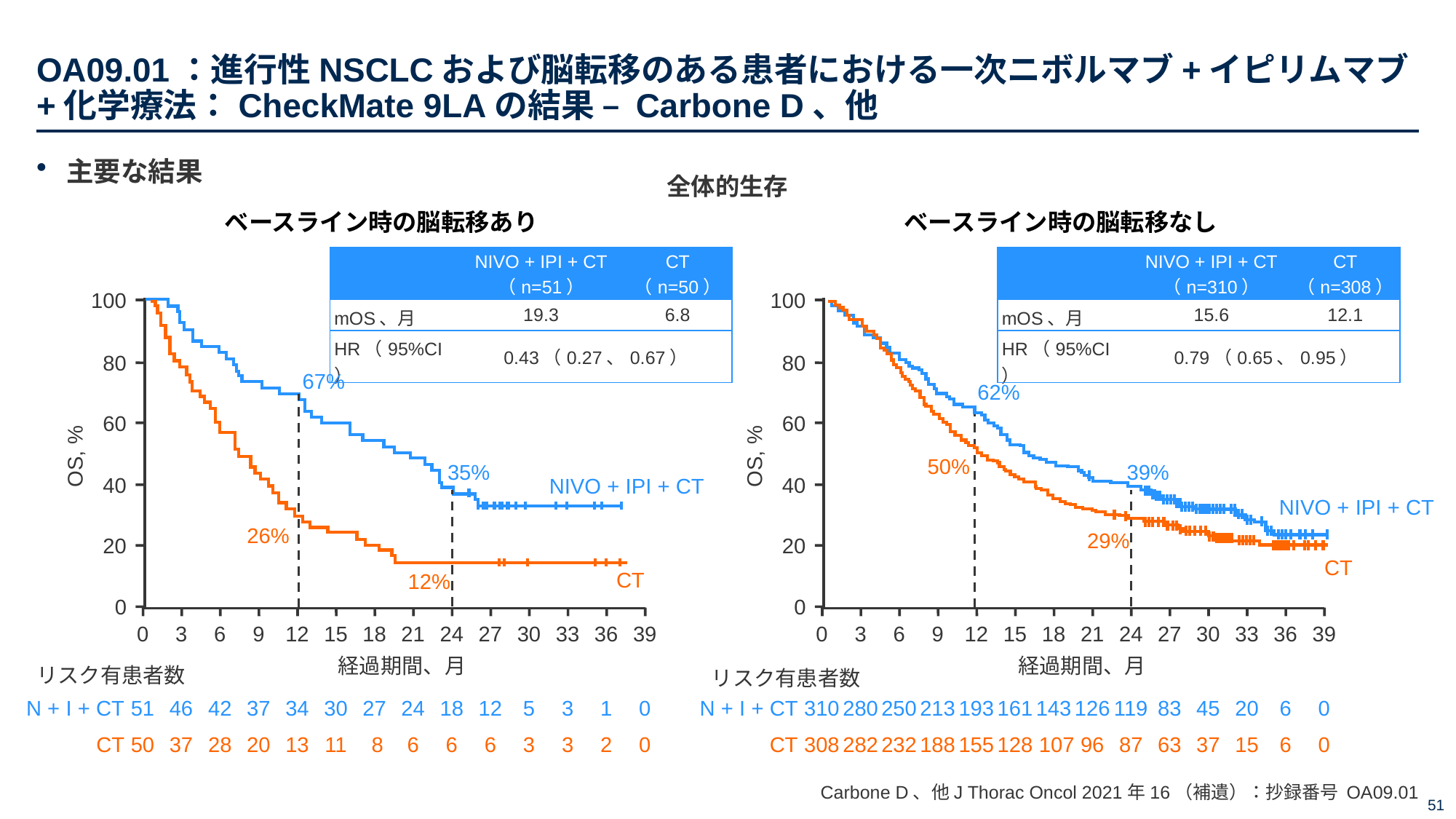

# OA09.01：進行性NSCLCおよび脳転移のある患者における一次ニボルマブ+イピリムマブ+化学療法：CheckMate 9LAの結果 – Carbone D、他
主要な結果
全体的生存
ベースライン時の脳転移あり
100

80

60

OS, %
40

20

0

67%
35%
NIVO + IPI + CT
26%
CT
12%

0
3
6
9
12
15
18
21
24
27
30
33
36
39
経過期間、月
リスク有患者数
N + I + CT
51
46
42
37
34
30
27
24
18
12
5
3
1
0
CT
50
37
28
20
13
11
 8
6
6
6
3
3
2
0
ベースライン時の脳転移なし
|  | NIVO + IPI + CT （n=51） | CT （n=50） |
| --- | --- | --- |
| mOS、月 | 19.3 | 6.8 |
| HR（95%CI） | 0.43（0.27、0.67） |  |
|  | NIVO + IPI + CT （n=310） | CT （n=308） |
| --- | --- | --- |
| mOS、月 | 15.6 | 12.1 |
| HR（95%CI） | 0.79（0.65、0.95） |  |
100

80

60

OS, %
40

20

0

62%
50%
39%
NIVO + IPI + CT
29%
CT

0
3
6
9
12
15
18
21
24
27
30
33
36
39
経過期間、月
リスク有患者数
N + I + CT
310
280
250
213
193
161
143
126
119
83
45
20
6
0
CT
308
282
232
188
155
128
 107
96
87
63
37
15
6
0
Carbone D、他J Thorac Oncol 2021年16（補遺）：抄録番号 OA09.01